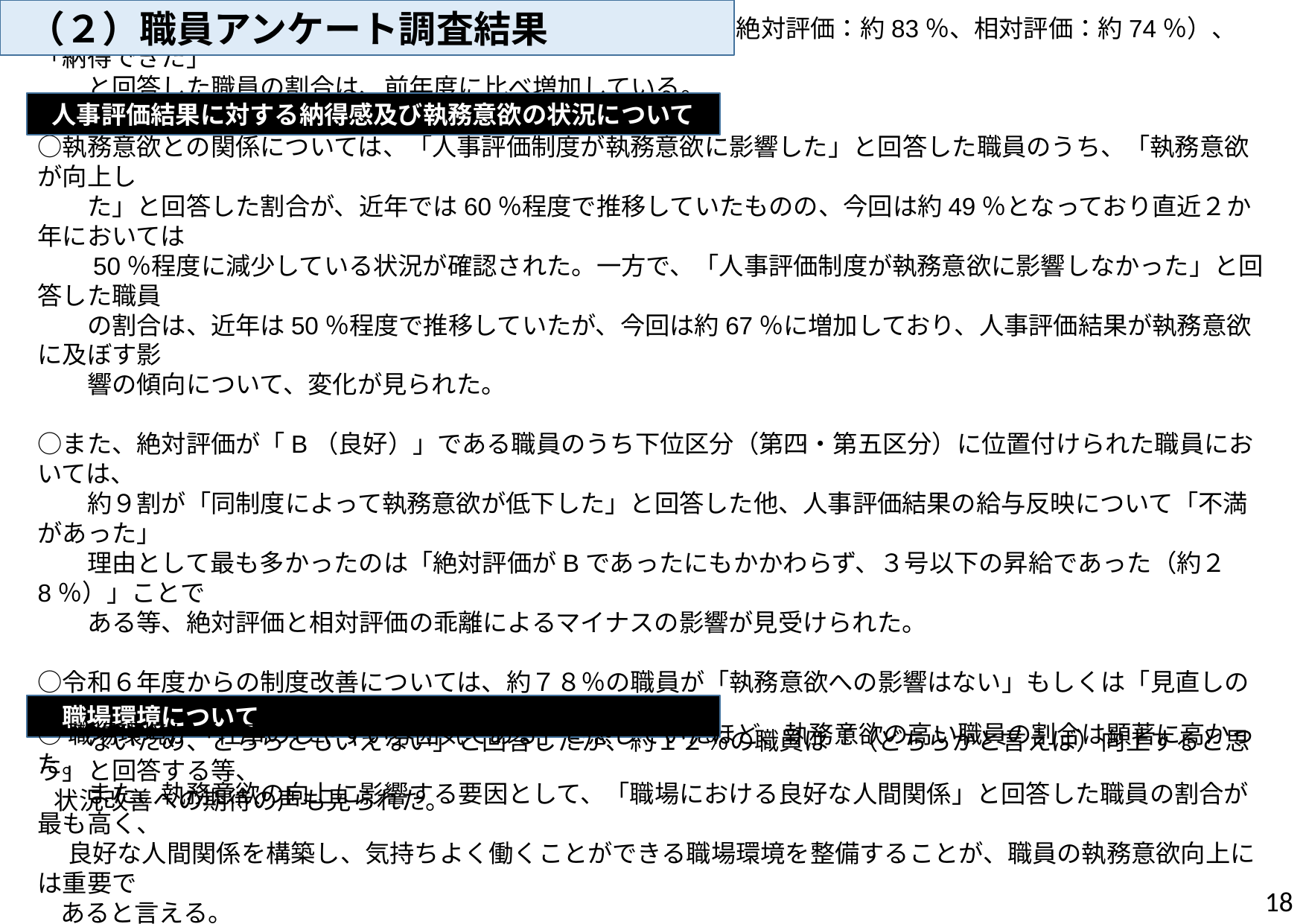

（２）職員アンケート調査結果
人事評価結果に対する納得感及び執務意欲の状況について
# ○人事評価結果に対する納得感は、引き続き高い状況にあり（絶対評価：約83％、相対評価：約74％）、「納得できた」 　　と回答した職員の割合は、前年度に比べ増加している。 ○執務意欲との関係については、「人事評価制度が執務意欲に影響した」と回答した職員のうち、「執務意欲が向上し 　　た」と回答した割合が、近年では60％程度で推移していたものの、今回は約49％となっており直近２か年においては 　　50％程度に減少している状況が確認された。一方で、「人事評価制度が執務意欲に影響しなかった」と回答した職員 　　の割合は、近年は50％程度で推移していたが、今回は約67％に増加しており、人事評価結果が執務意欲に及ぼす影 　　響の傾向について、変化が見られた。　 ○また、絶対評価が「B（良好）」である職員のうち下位区分（第四・第五区分）に位置付けられた職員においては、 　　約９割が「同制度によって執務意欲が低下した」と回答した他、人事評価結果の給与反映について「不満があった」 　　理由として最も多かったのは「絶対評価がBであったにもかかわらず、３号以下の昇給であった（約２8％）」ことで 　　ある等、絶対評価と相対評価の乖離によるマイナスの影響が見受けられた。 ○令和６年度からの制度改善については、約７８％の職員が「執務意欲への影響はない」もしくは「見直しの実感が 　　ないため、どちらともいえない」と回答したが、約１２％の職員は「（どちらかと言えば）向上すると思う」と回答する等、 状況改善への期待の声も見られた。
　職場環境について
○職場環境が「仕事のしやすい雰囲気である」と感じていたほど、執務意欲の高い職員の割合は顕著に高かった。
　　また、執務意欲の向上に影響する要因として、「職場における良好な人間関係」と回答した職員の割合が最も高く、
　 良好な人間関係を構築し、気持ちよく働くことができる職場環境を整備することが、職員の執務意欲向上には重要で
   あると言える。
18